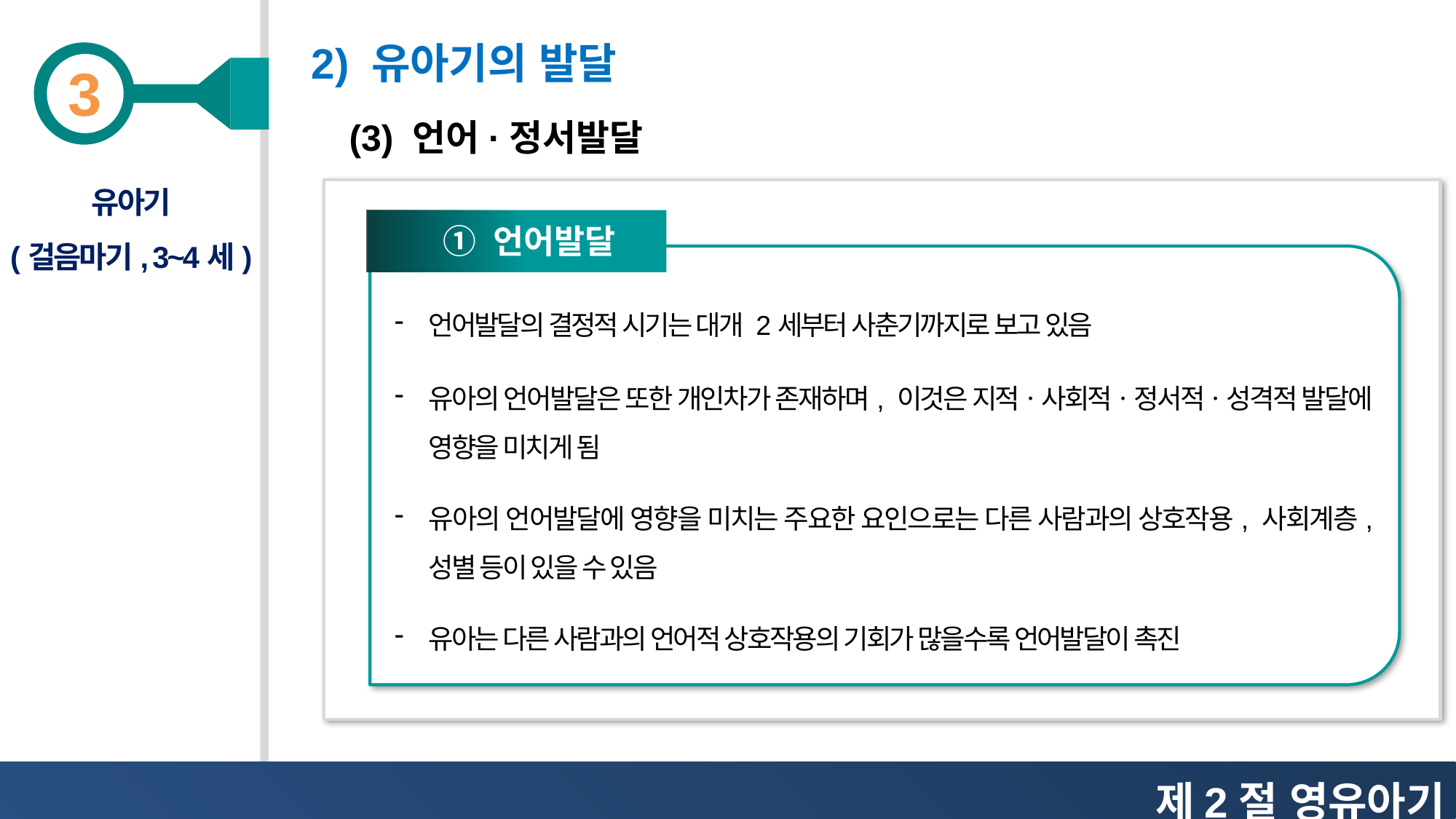

2) 유아기의 발달
(3) 언어·정서발달
유아기
(걸음마기, 3~4세)

① 언어발달
언어발달의 결정적 시기는 대개 2세부터 사춘기까지로 보고 있음

유아의 언어발달은 또한 개인차가 존재하며, 이것은 지적ㆍ사회적ㆍ정서적ㆍ성격적 발달에 영향을 미치게 됨

유아의 언어발달에 영향을 미치는 주요한 요인으로는 다른 사람과의 상호작용, 사회계층, 성별 등이 있을 수 있음

유아는 다른 사람과의 언어적 상호작용의 기회가 많을수록 언어발달이 촉진
제2절 영유아기